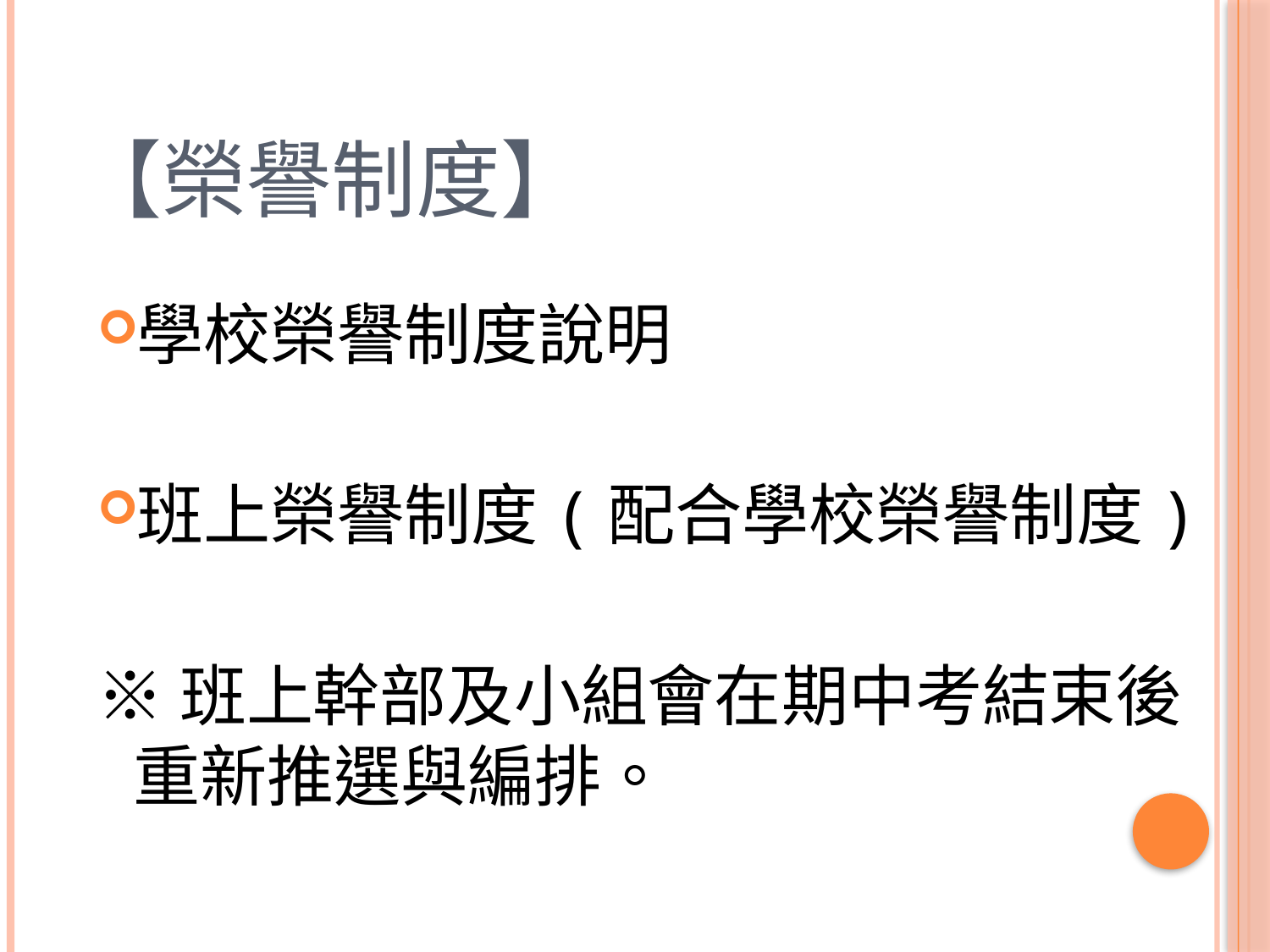

# 【榮譽制度】
學校榮譽制度說明

班上榮譽制度(配合學校榮譽制度)

※班上幹部及小組會在期中考結束後重新推選與編排。